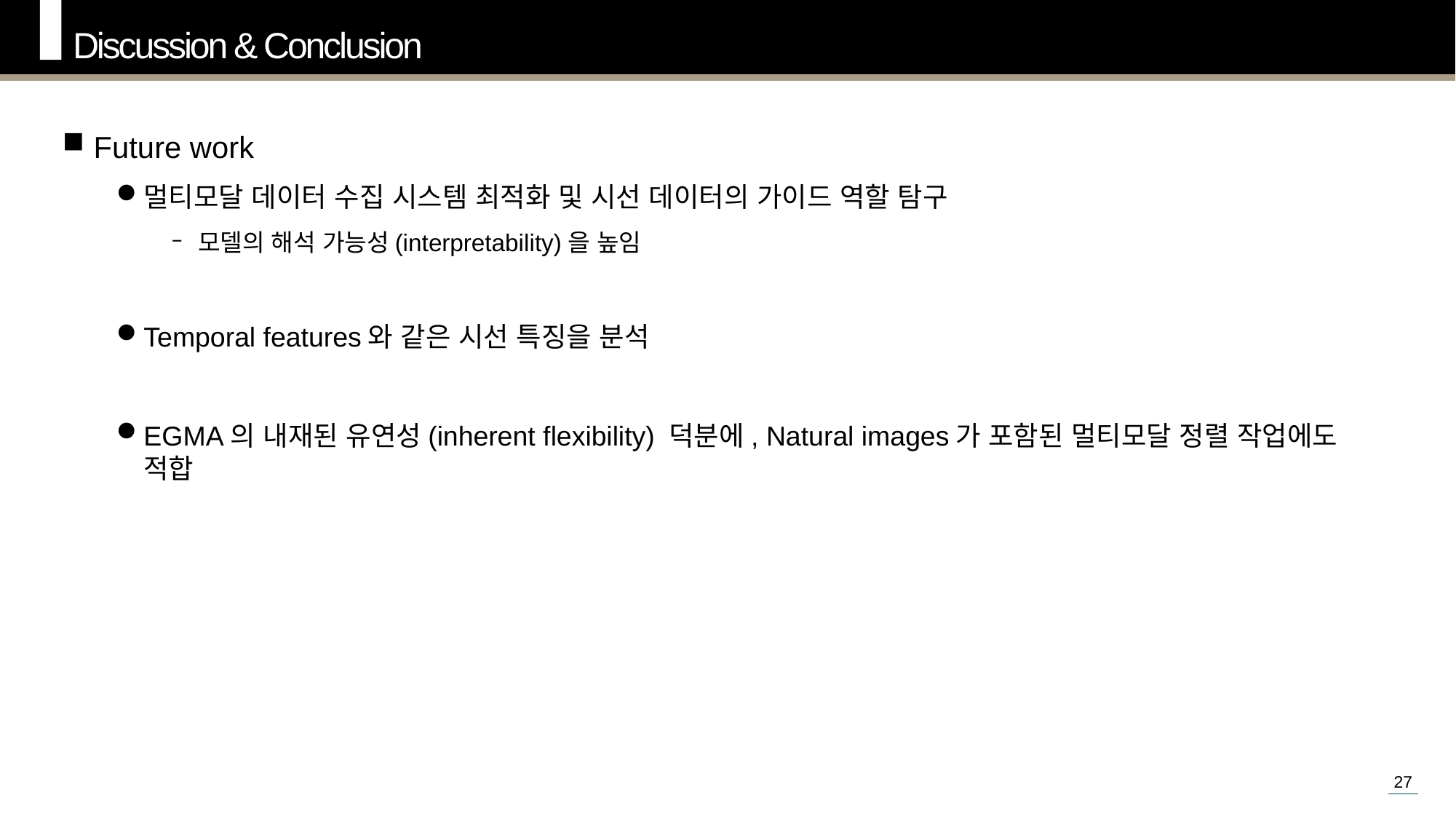

Discussion & Conclusion
Future work
멀티모달 데이터 수집 시스템 최적화 및 시선 데이터의 가이드 역할 탐구
모델의 해석 가능성(interpretability)을 높임

Temporal features와 같은 시선 특징을 분석

EGMA의 내재된 유연성(inherent flexibility) 덕분에, Natural images가 포함된 멀티모달 정렬 작업에도 적합